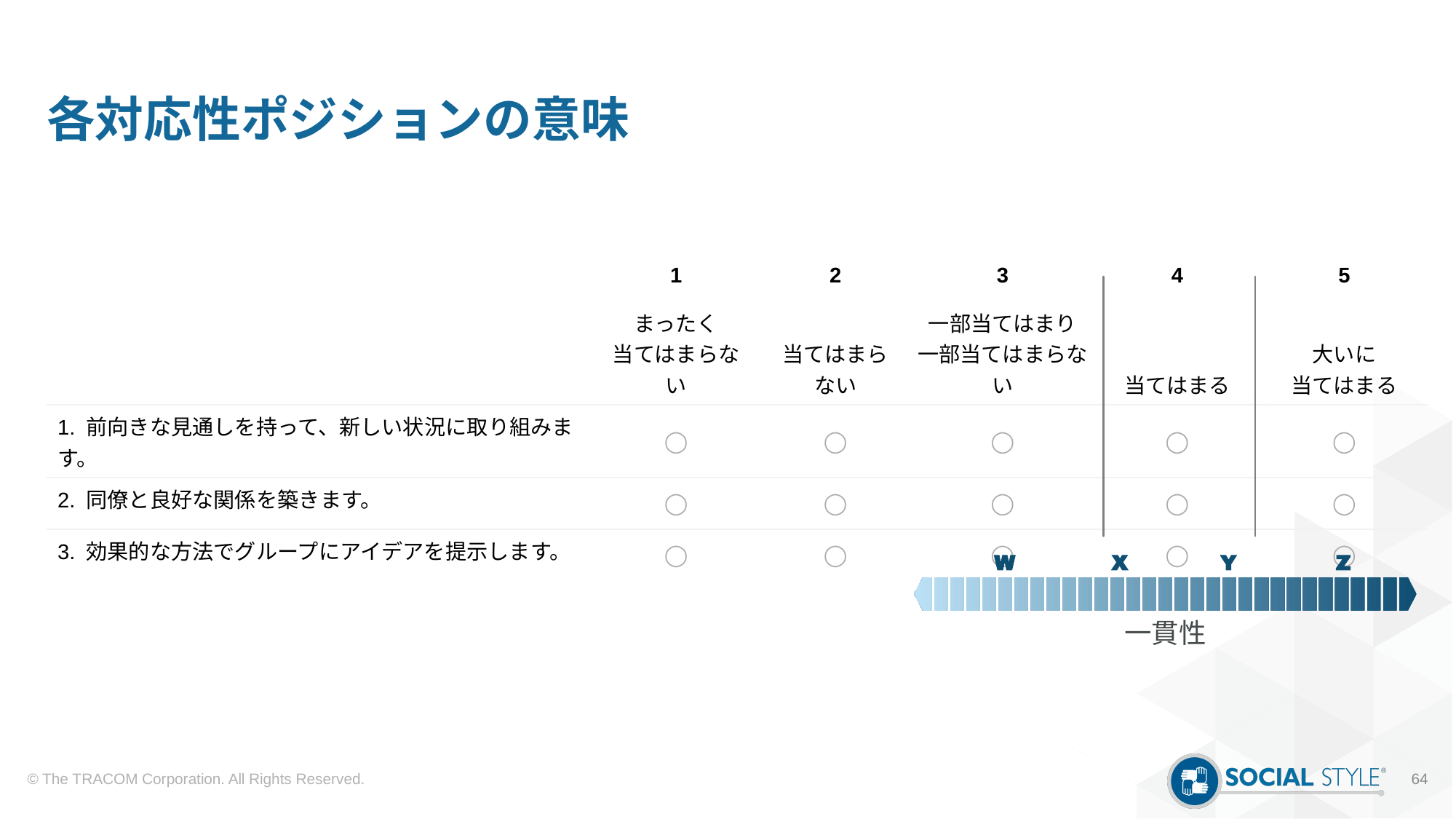

# 各対応性ポジションの意味
|  | 1 | 2 | 3 | 4 | 5 |
| --- | --- | --- | --- | --- | --- |
|  | まったく 当てはまらない | 当てはまら ない | 一部当てはまり 一部当てはまらない | 当てはまる | 大いに 当てはまる |
| 1. 前向きな見通しを持って、新しい状況に取り組みます。 | ◯ | ◯ | ◯ | ◯ | ◯ |
| 2. 同僚と良好な関係を築きます。 | ◯ | ◯ | ◯ | ◯ | ◯ |
| 3. 効果的な方法でグループにアイデアを提示します。 | ◯ | ◯ | ◯ | ◯ | ◯ |
| W | X Y | Z |
| --- | --- | --- |

一貫性
© The TRACOM Corporation. All Rights Reserved.
64